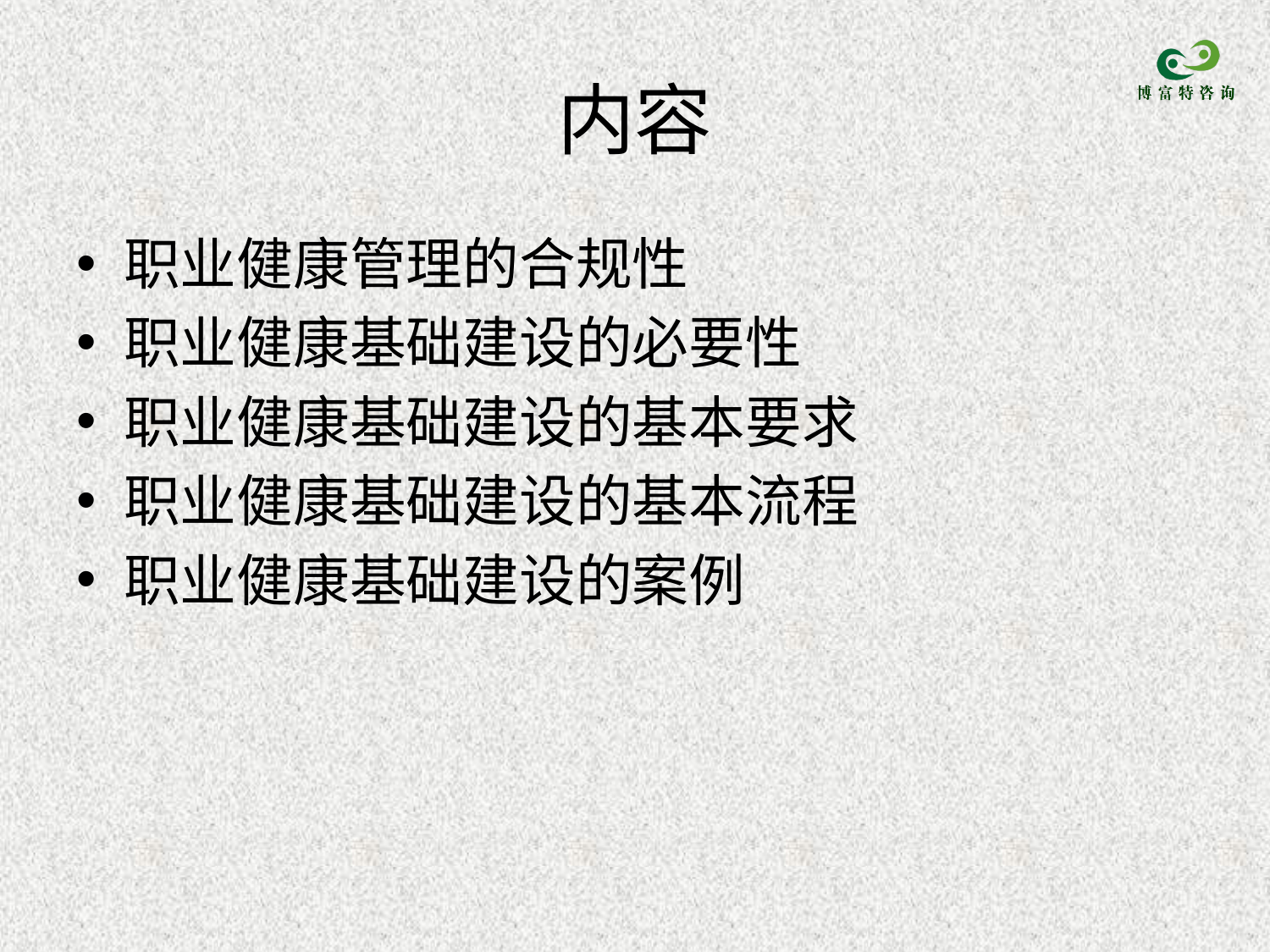

# 内容
职业健康管理的合规性
职业健康基础建设的必要性
职业健康基础建设的基本要求
职业健康基础建设的基本流程
职业健康基础建设的案例